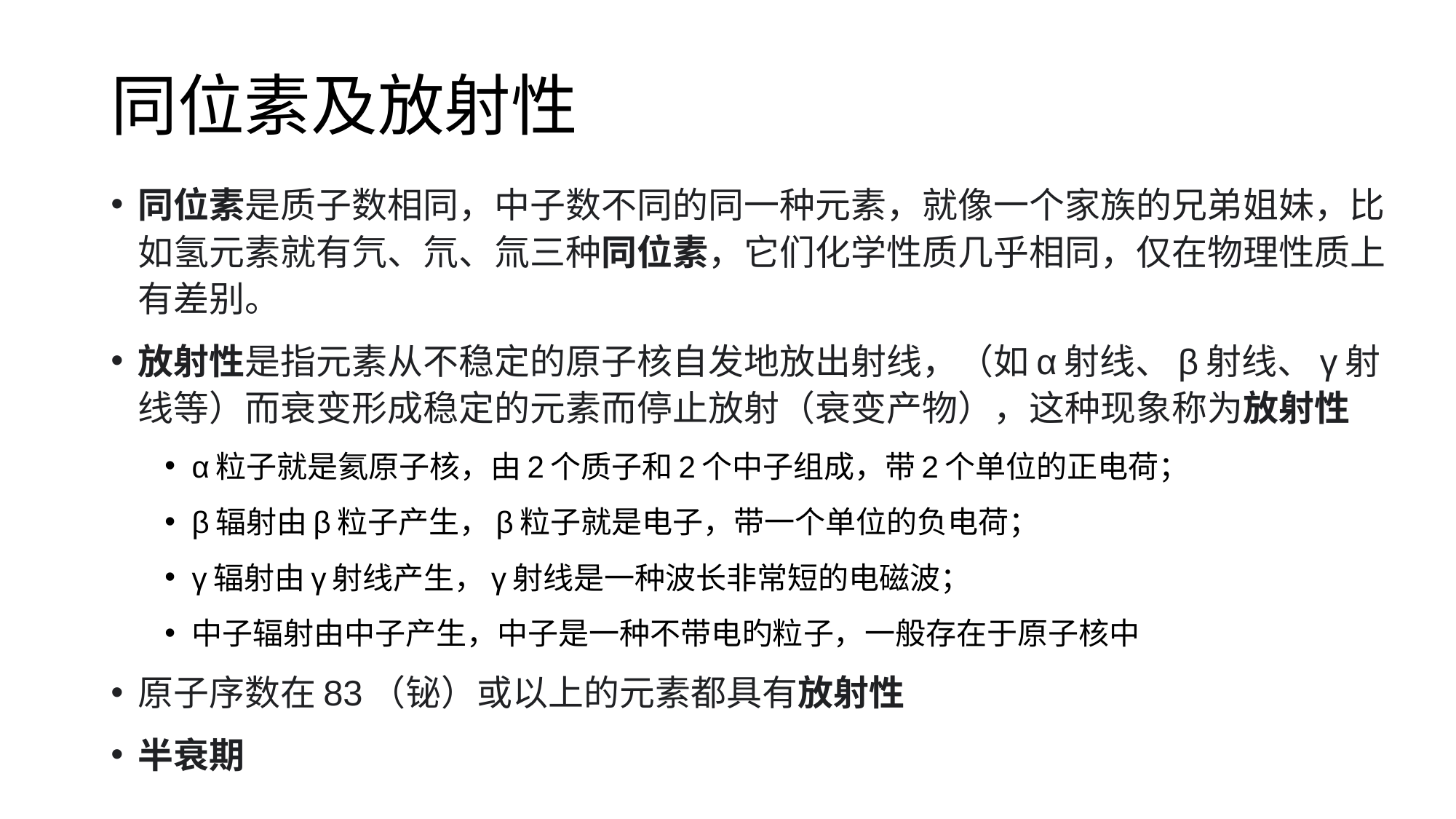

# 同位素及放射性
同位素是质子数相同，中子数不同的同一种元素，就像一个家族的兄弟姐妹，比如氢元素就有氕、氘、氚三种同位素，它们化学性质几乎相同，仅在物理性质上有差别。
放射性是指元素从不稳定的原子核自发地放出射线，（如α射线、β射线、γ射线等）而衰变形成稳定的元素而停止放射（衰变产物），这种现象称为放射性
α粒子就是氦原子核，由2个质子和2个中子组成，带2个单位的正电荷；
β辐射由β粒子产生，β粒子就是电子，带一个单位的负电荷；
γ辐射由γ射线产生，γ射线是一种波长非常短的电磁波；
中子辐射由中子产生，中子是一种不带电旳粒子，一般存在于原子核中
原子序数在83（铋）或以上的元素都具有放射性
半衰期